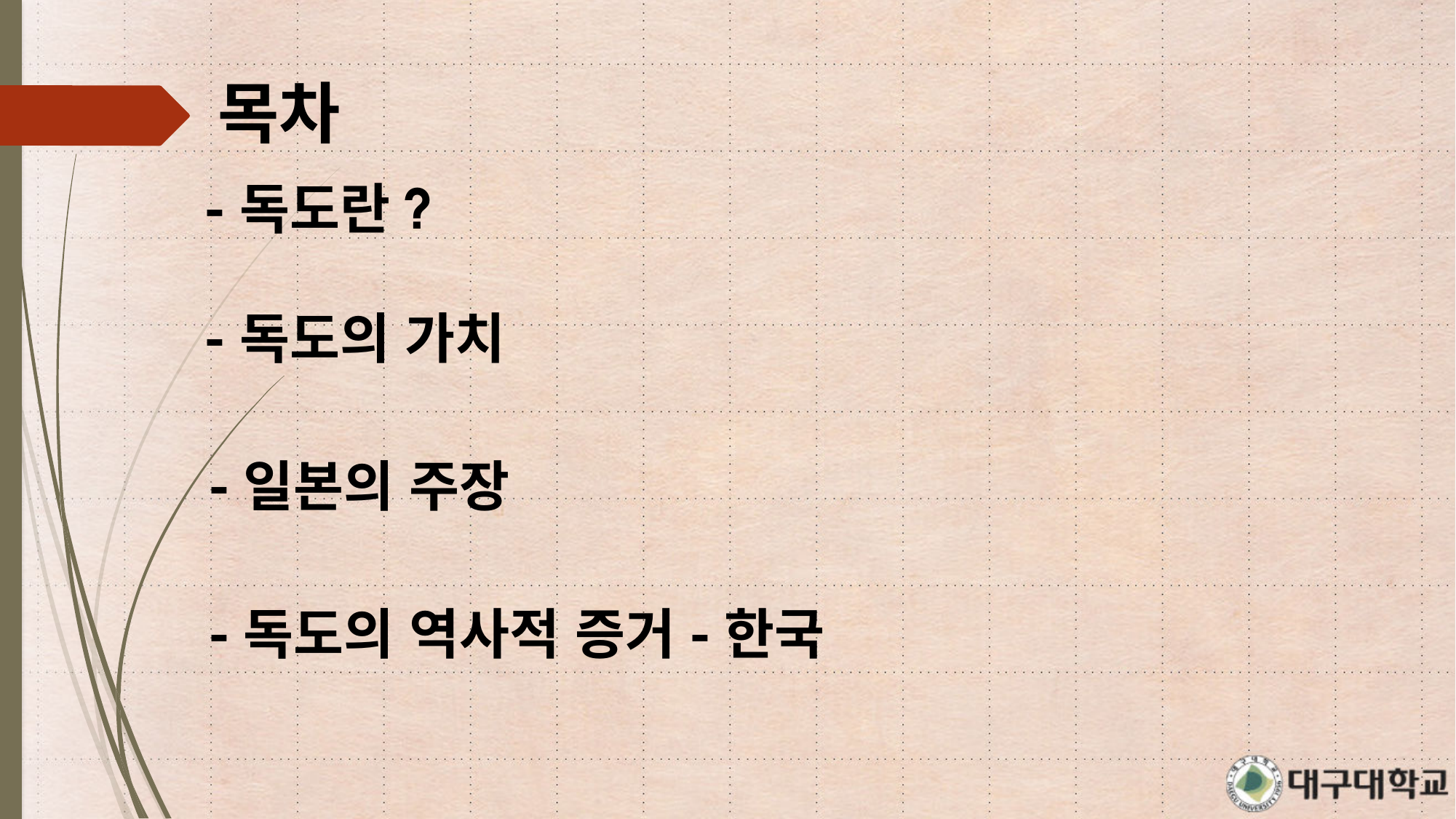

목차
-독도란?
-독도의 가치
-일본의 주장
-독도의 역사적 증거-한국